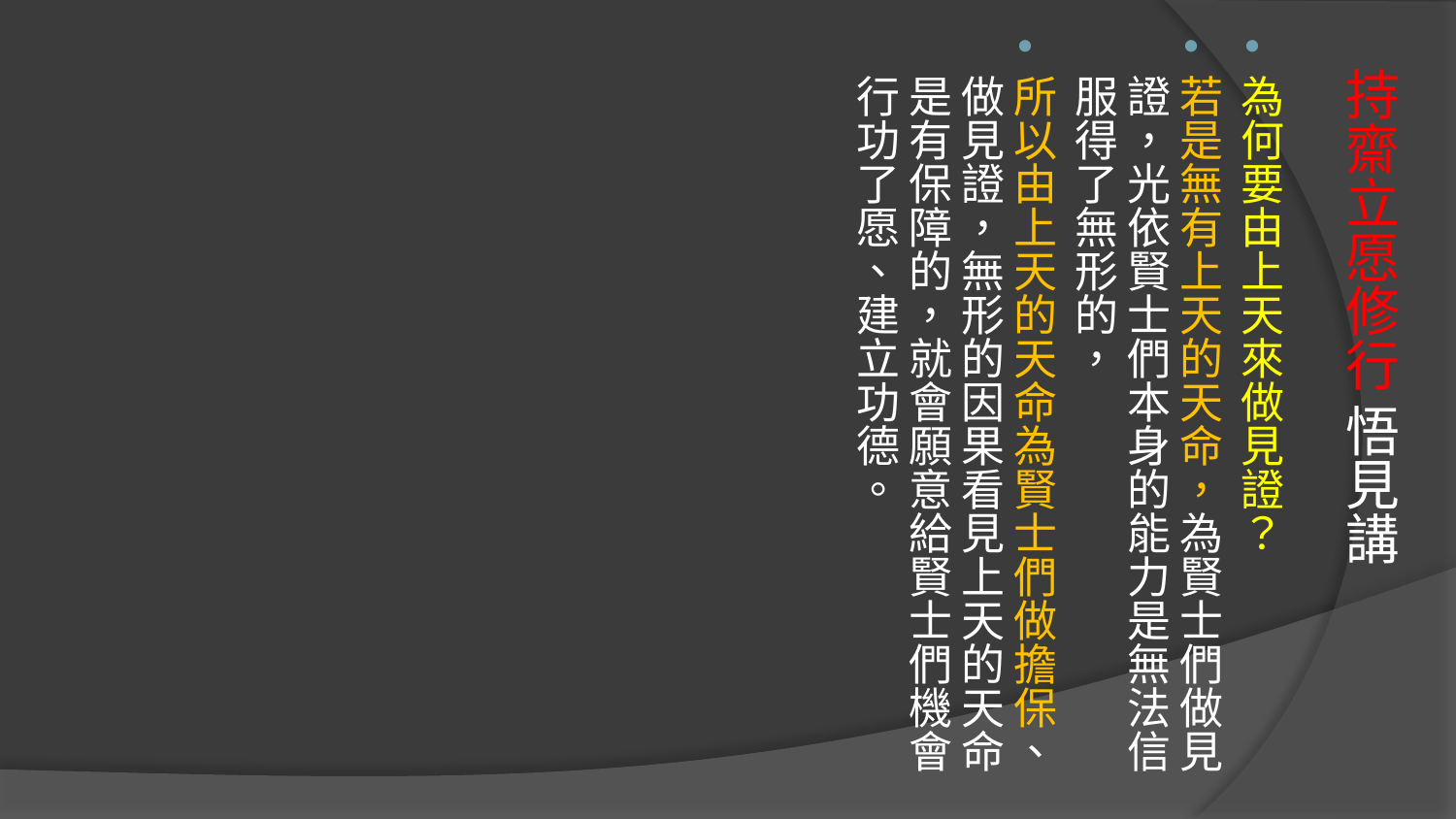

為何要由上天來做見證？
若是無有上天的天命，為賢士們做見證，光依賢士們本身的能力是無法信服得了無形的，
所以由上天的天命為賢士們做擔保、做見證，無形的因果看見上天的天命是有保障的，就會願意給賢士們機會行功了愿、建立功德。

# 持齋立愿修行 悟見講